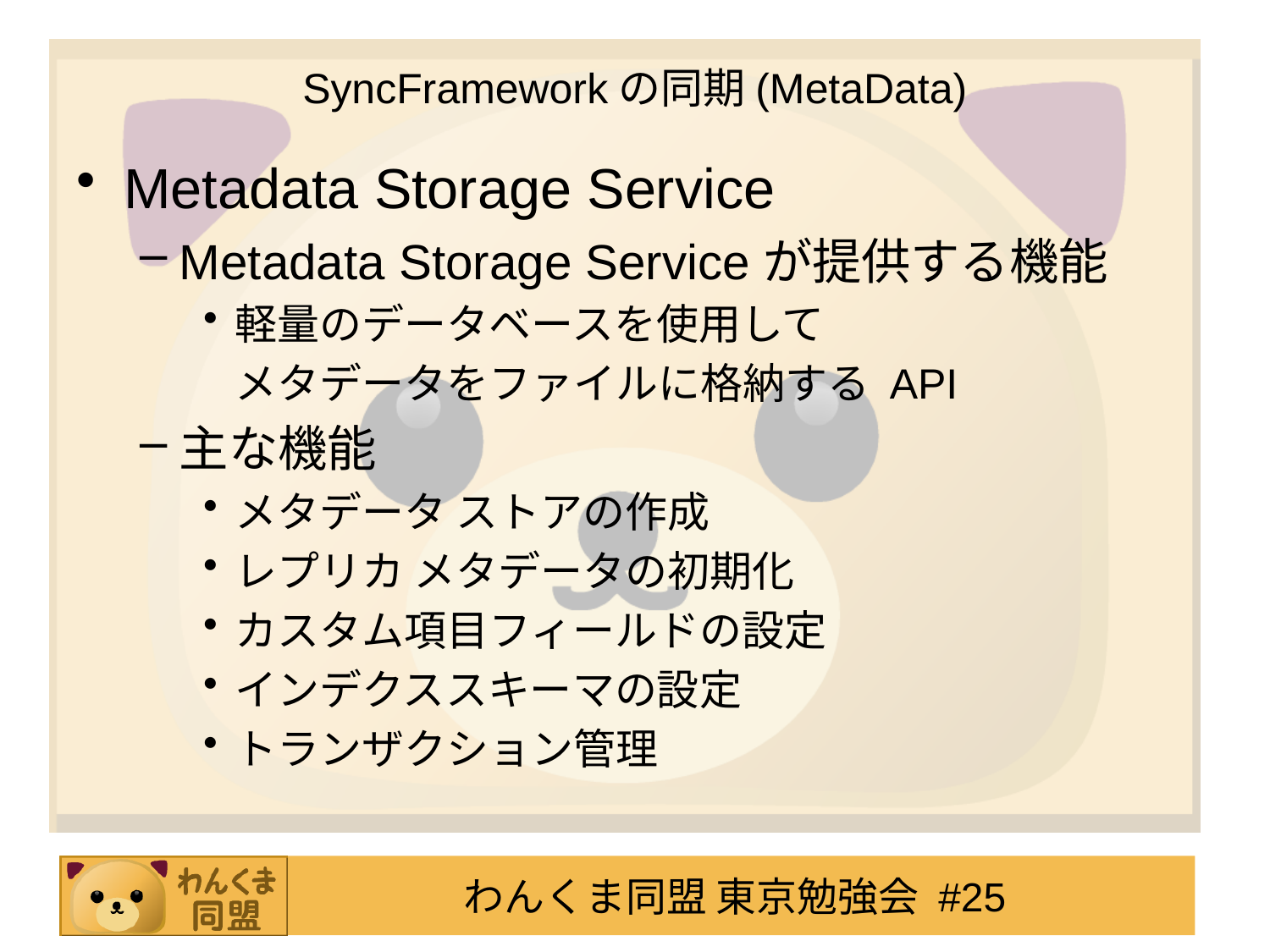

# SyncFrameworkの同期(MetaData)
Metadata Storage Service
Metadata Storage Serviceが提供する機能
軽量のデータベースを使用して
	メタデータをファイルに格納する API
主な機能
メタデータ ストアの作成
レプリカ メタデータの初期化
カスタム項目フィールドの設定
インデクススキーマの設定
トランザクション管理